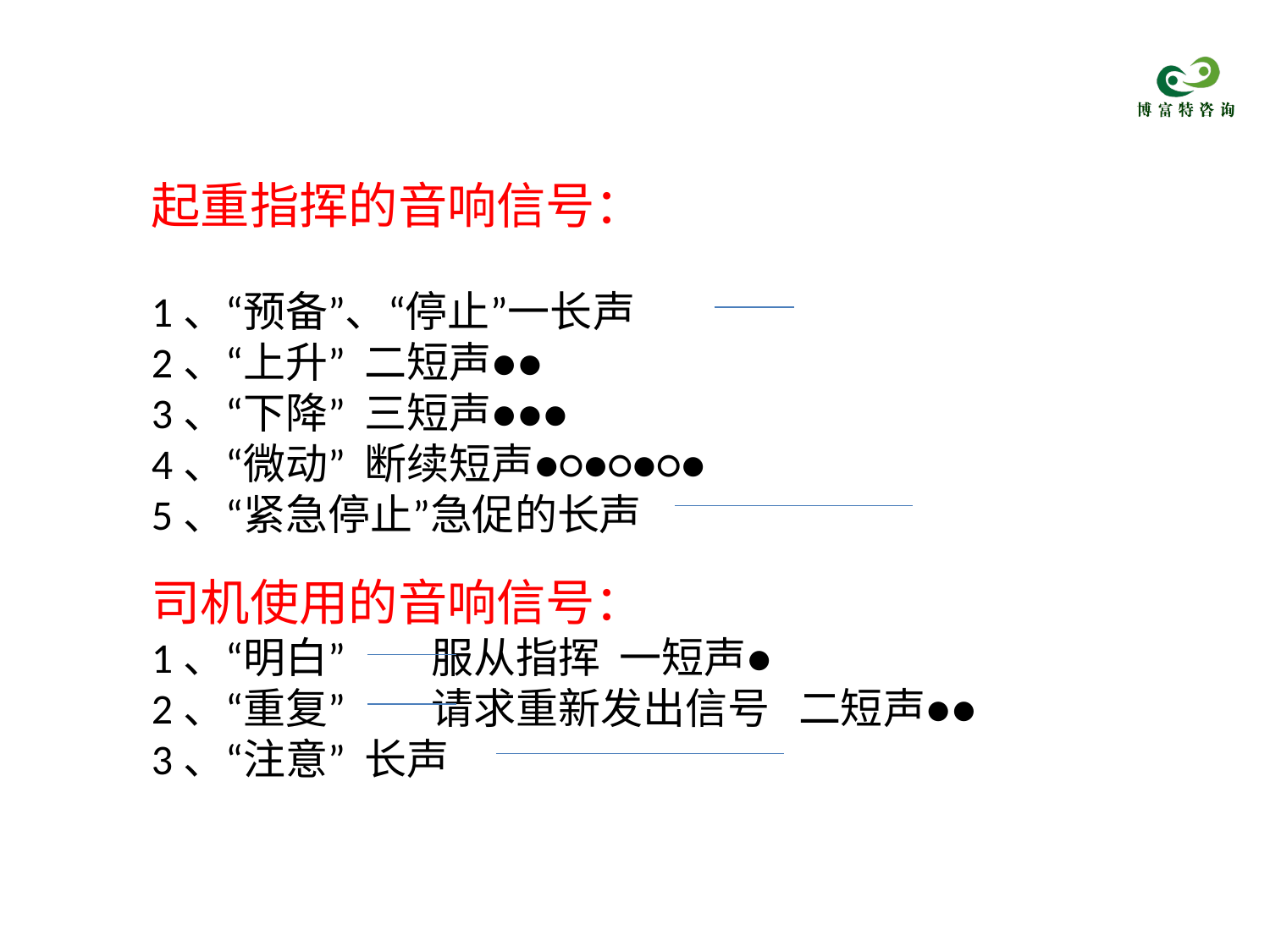

起重指挥的音响信号：

1、“预备”、“停止”一长声
2、“上升”  二短声●●
3、“下降”  三短声●●●
4、“微动”  断续短声●○●○●○●
5、“紧急停止”急促的长声

司机使用的音响信号：
1、“明白”         服从指挥  一短声●
2、“重复”         请求重新发出信号   二短声●●
3、“注意”  长声
43